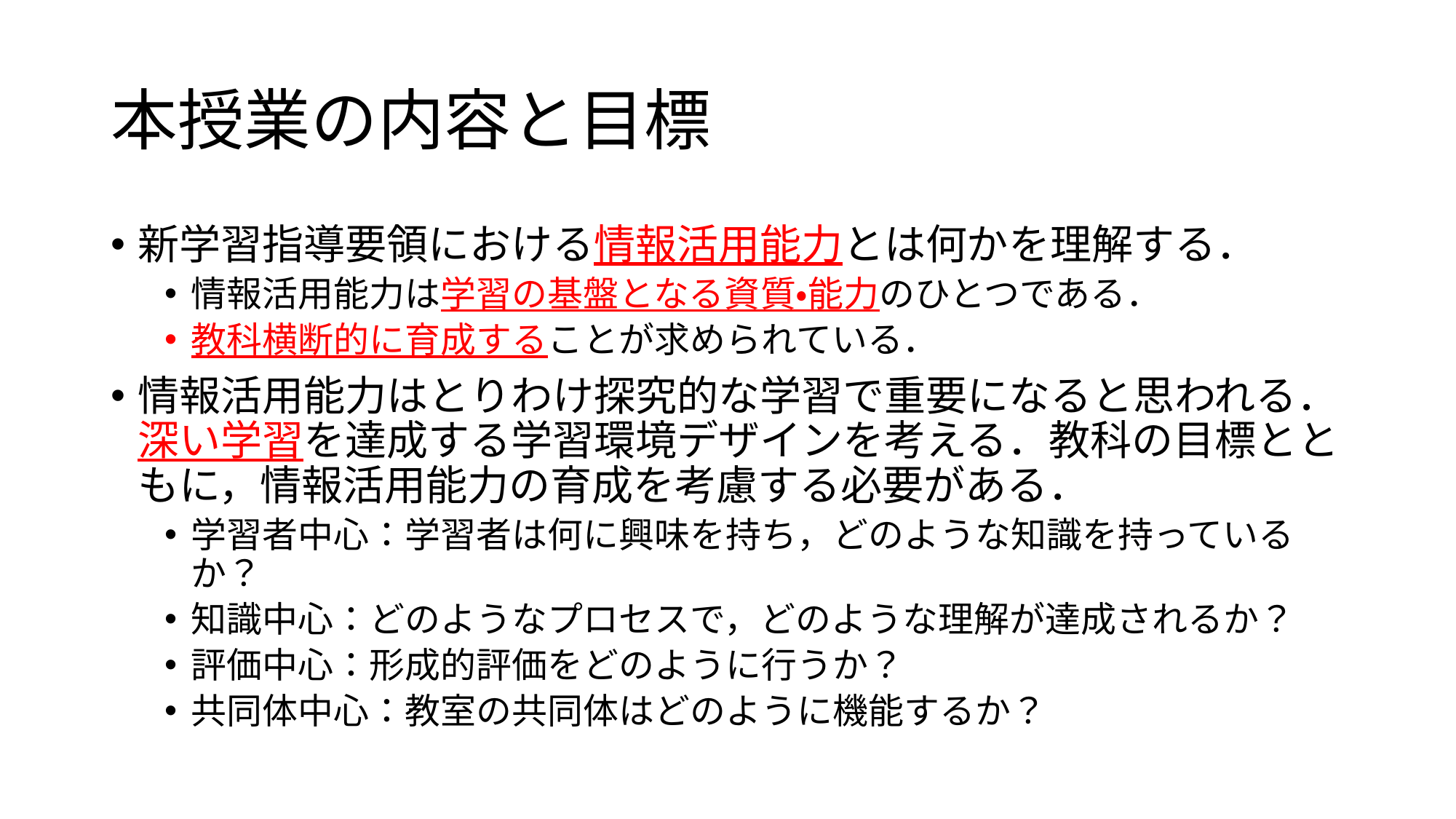

# 本授業の内容と目標
新学習指導要領における情報活用能力とは何かを理解する．
情報活用能力は学習の基盤となる資質・能力のひとつである．
教科横断的に育成することが求められている．
情報活用能力はとりわけ探究的な学習で重要になると思われる．深い学習を達成する学習環境デザインを考える．教科の目標とともに，情報活用能力の育成を考慮する必要がある．
学習者中心：学習者は何に興味を持ち，どのような知識を持っているか？
知識中心：どのようなプロセスで，どのような理解が達成されるか？
評価中心：形成的評価をどのように行うか？
共同体中心：教室の共同体はどのように機能するか？